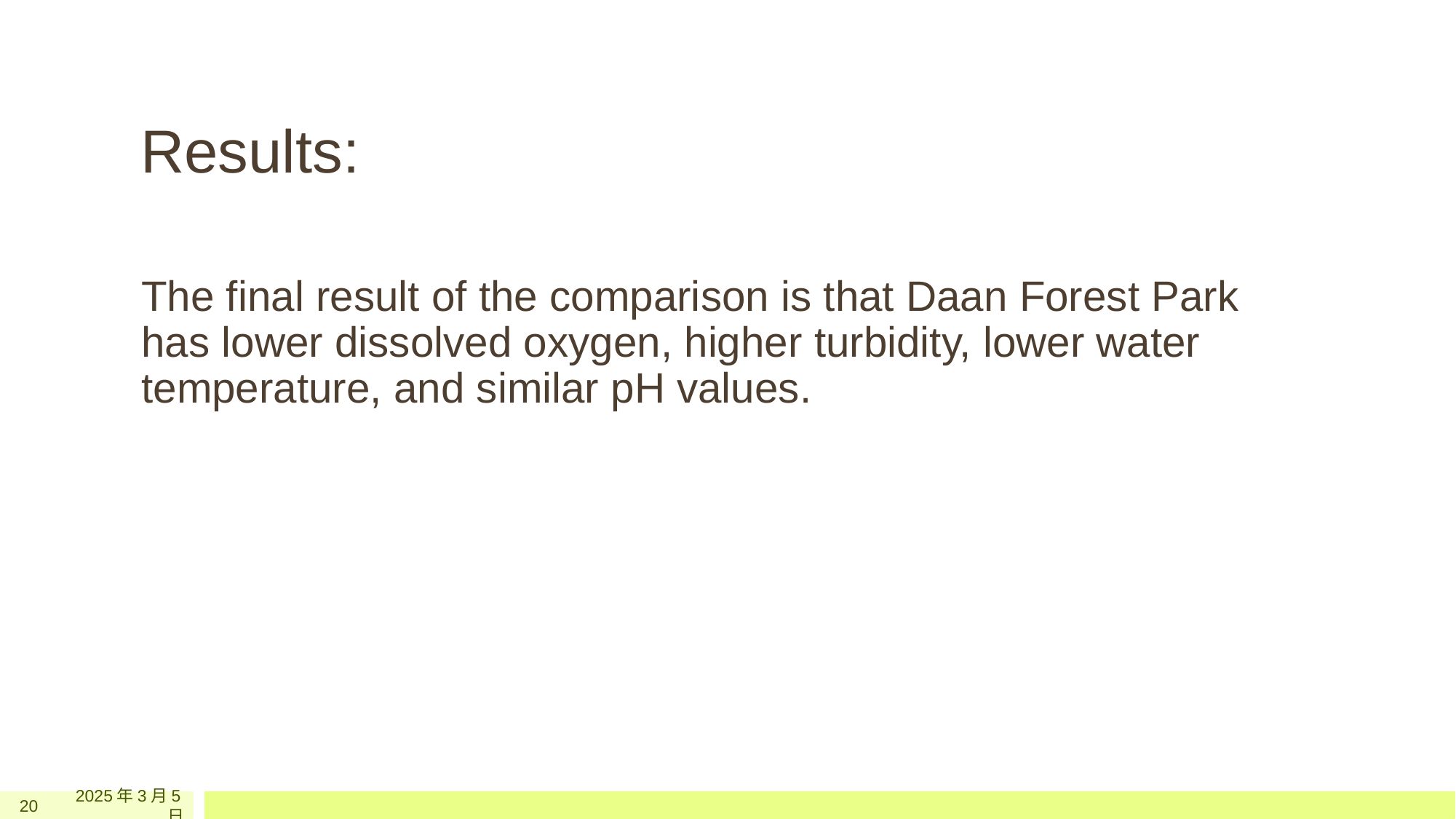

Results:
The final result of the comparison is that Daan Forest Park has lower dissolved oxygen, higher turbidity, lower water temperature, and similar pH values.

20
2025年3月5日